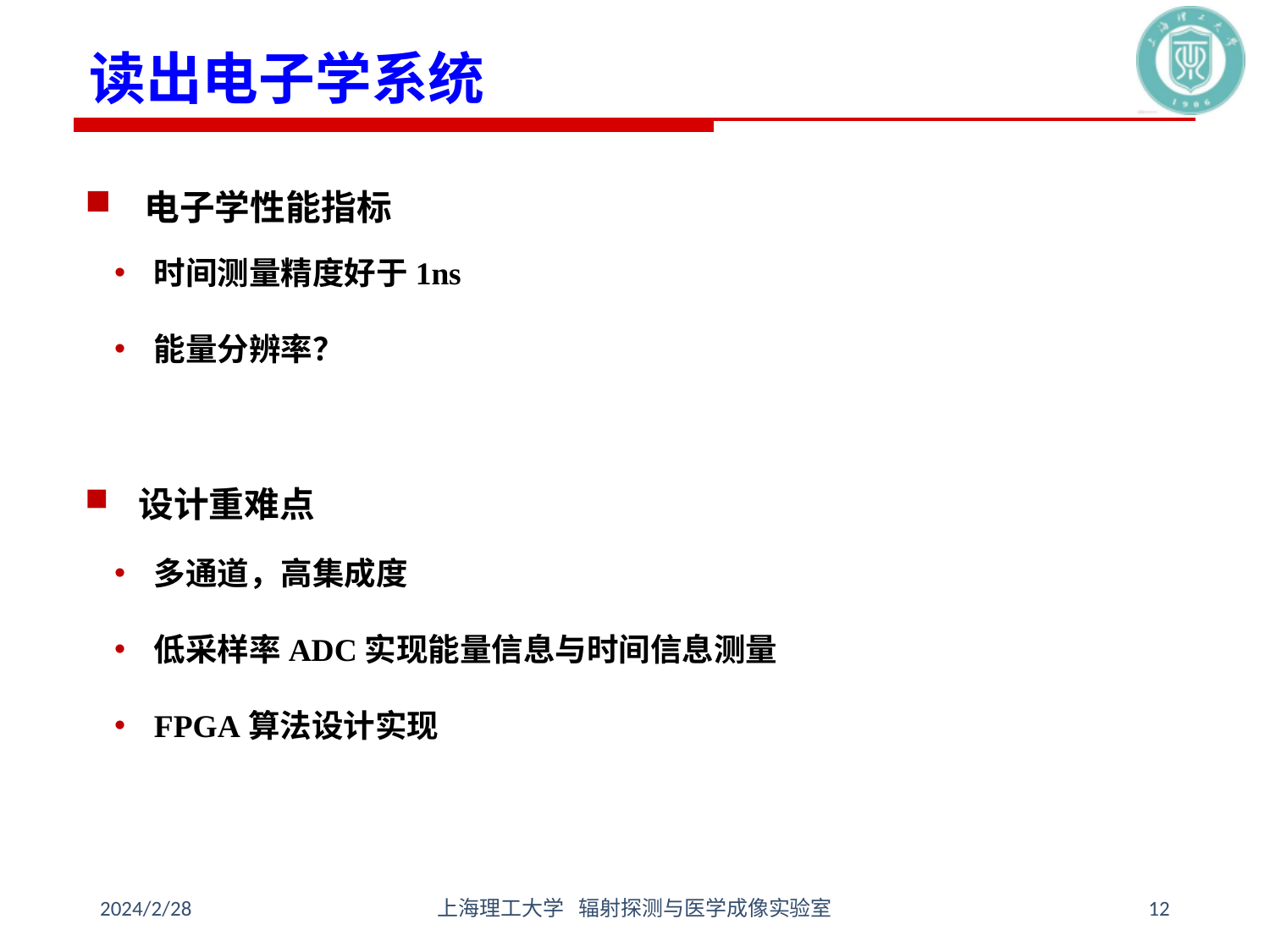

# 读出电子学系统
   电子学性能指标
时间测量精度好于1ns

能量分辨率？

   设计重难点
多通道，高集成度

低采样率ADC实现能量信息与时间信息测量

FPGA算法设计实现

2024/2/28
上海理工大学   辐射探测与医学成像实验室
12